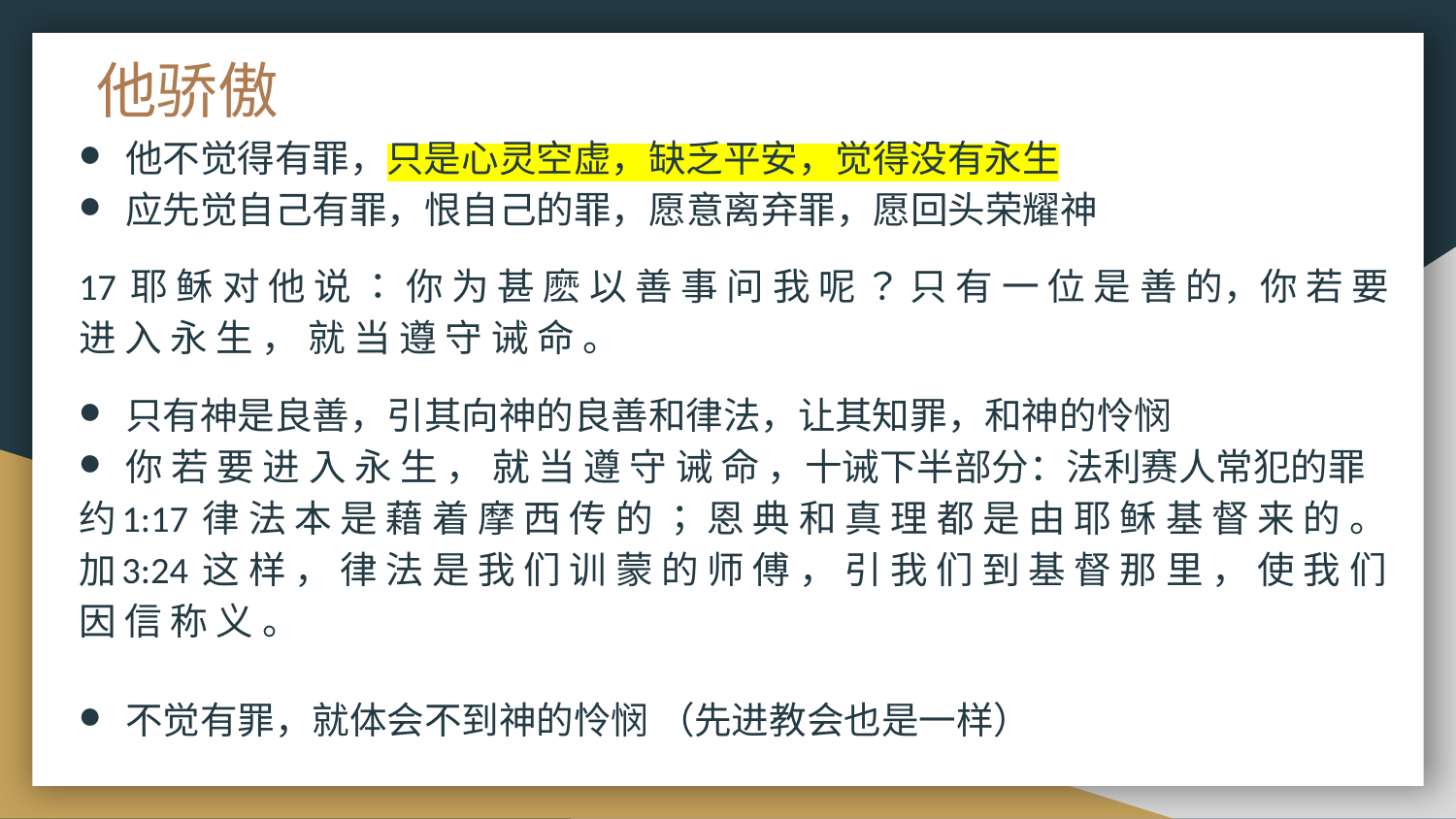

# 他骄傲
他不觉得有罪，只是心灵空虚，缺乏平安，觉得没有永生
应先觉自己有罪，恨自己的罪，愿意离弃罪，愿回头荣耀神

17 耶 稣 对 他 说 ： 你 为 甚 麽 以 善 事 问 我 呢 ？ 只 有 一 位 是 善 的，你 若 要 进 入 永 生 ， 就 当 遵 守 诫 命 。

只有神是良善，引其向神的良善和律法，让其知罪，和神的怜悯
你 若 要 进 入 永 生 ， 就 当 遵 守 诫 命 ，十诫下半部分：法利赛人常犯的罪
约1:17 律 法 本 是 藉 着 摩 西 传 的 ； 恩 典 和 真 理 都 是 由 耶 稣 基 督 来 的 。
加3:24 这 样 ， 律 法 是 我 们 训 蒙 的 师 傅 ， 引 我 们 到 基 督 那 里 ， 使 我 们 因 信 称 义 。

不觉有罪，就体会不到神的怜悯 （先进教会也是一样）